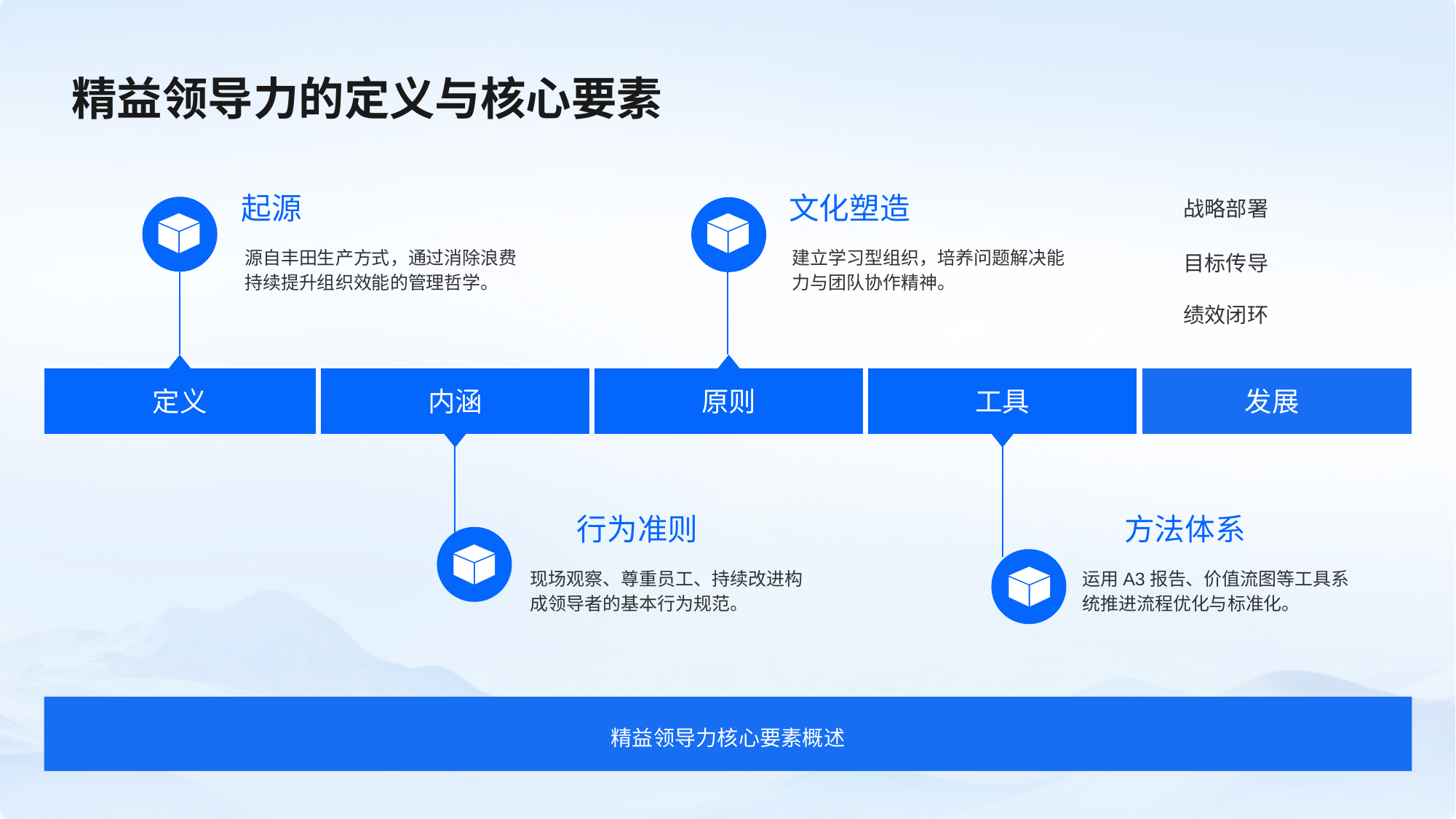

精益领导力的定义与核心要素
起源
文化塑造
战略部署

源自丰田生产方式，通过消除浪费持续提升组织效能的管理哲学。
建立学习型组织，培养问题解决能力与团队协作精神。
目标传导
绩效闭环

定义
内涵
原则
工具
发展

行为准则
方法体系

现场观察、尊重员工、持续改进构成领导者的基本行为规范。
运用A3报告、价值流图等工具系统推进流程优化与标准化。

精益领导力核心要素概述